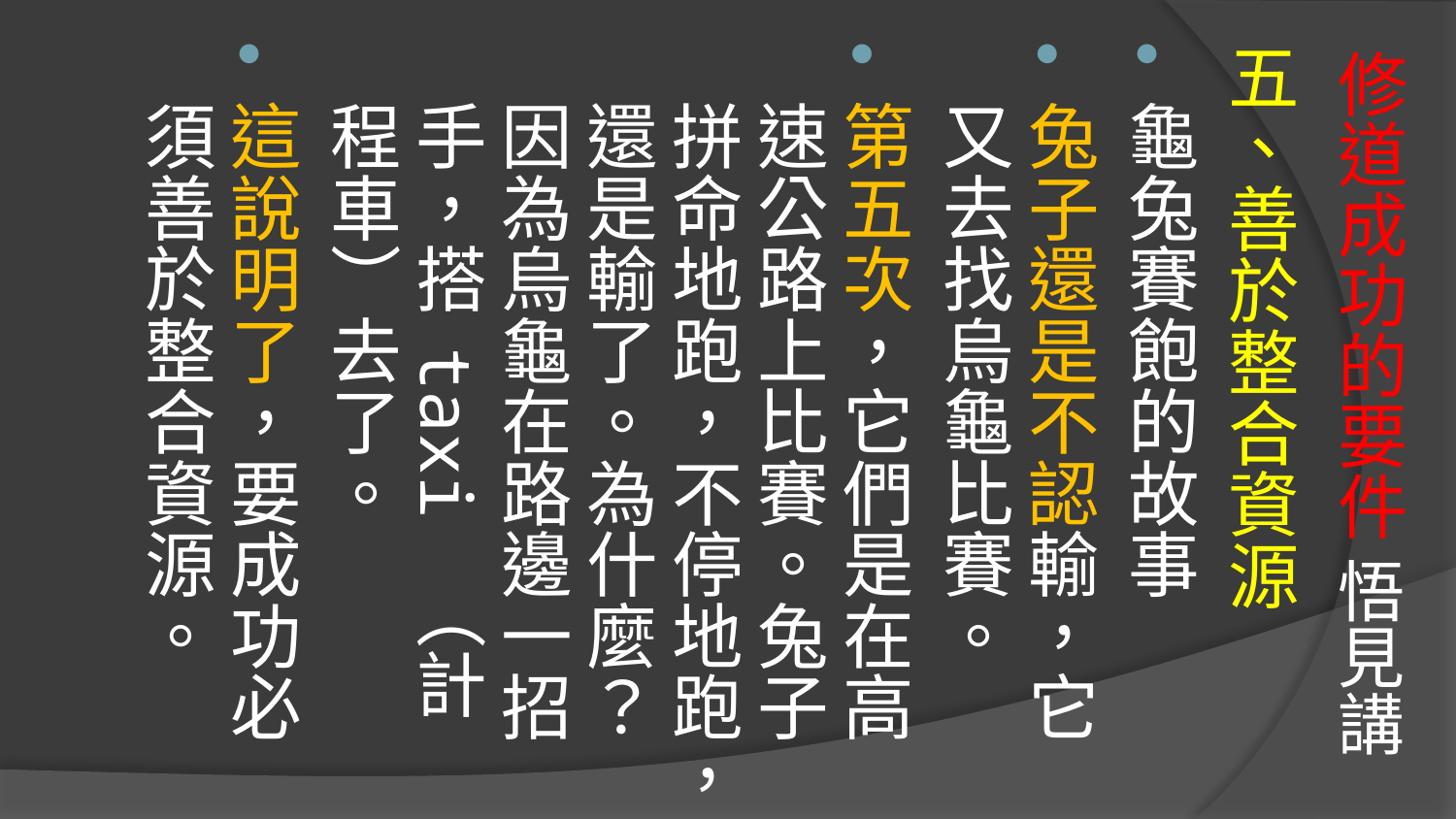

# 修道成功的要件 悟見講
五、善於整合資源
龜兔賽飽的故事
兔子還是不認輸，它又去找烏龜比賽。
第五次，它們是在高速公路上比賽。兔子拼命地跑，不停地跑，還是輸了。為什麼？因為烏龜在路邊一招手，搭 taxi （計程車）去了。
這說明了，要成功必須善於整合資源。